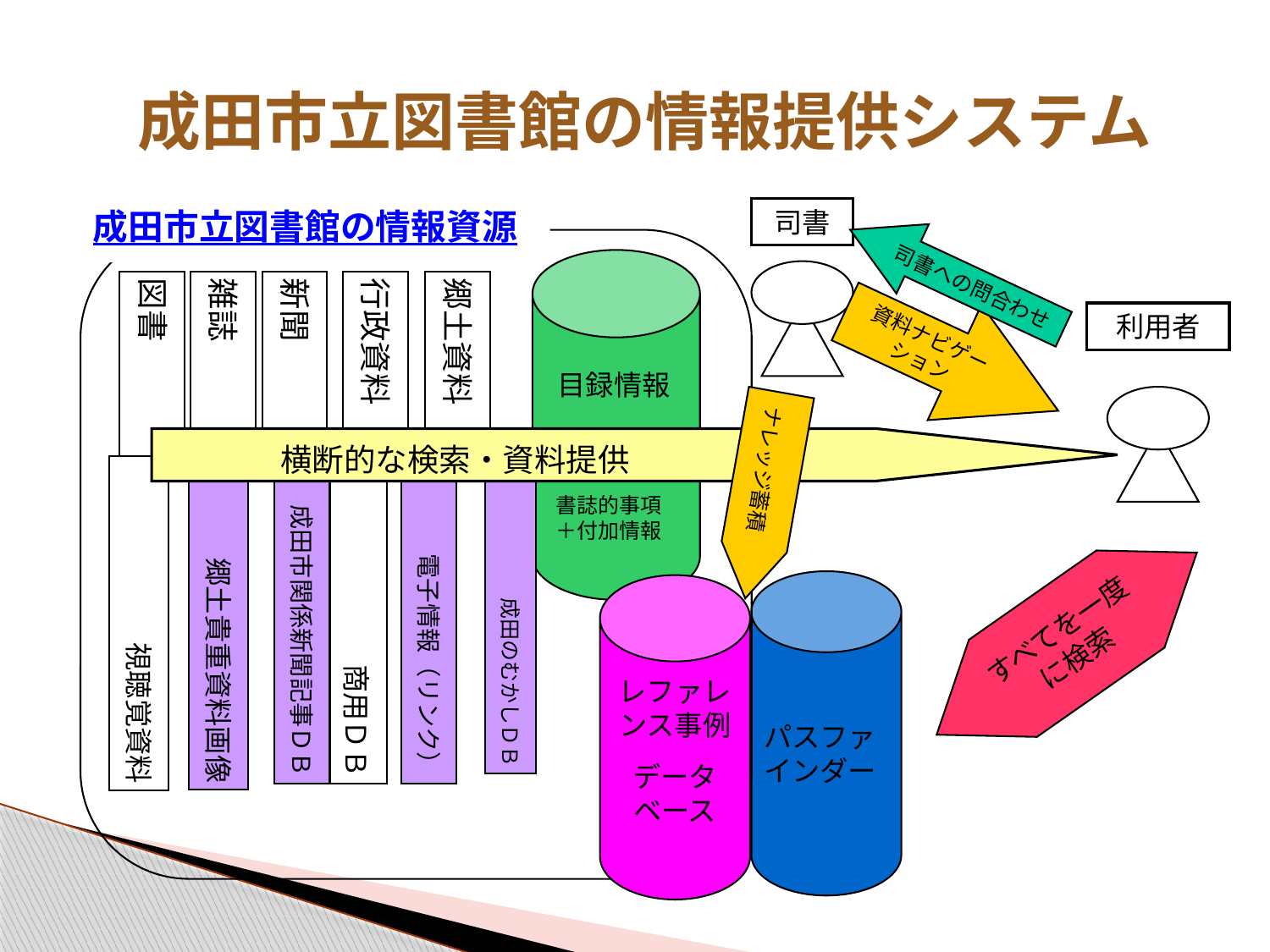

成田市立図書館の情報提供システム
成田市立図書館の情報資源
司書

司書への問合わせ

図書
雑誌
新聞
行政資料
郷土資料

利用者
資料ナビゲーション
目録情報

ナレッジ蓄積

横断的な検索・資料提供
成田市関係新聞記事ＤＢ
商用ＤＢ
電子情報（リンク）
成田のむかしＤＢ
視聴覚資料
郷土貴重資料画像

書誌的事項＋付加情報
パスファインダー

すべてを一度に検索
レファレンス事例
データベース